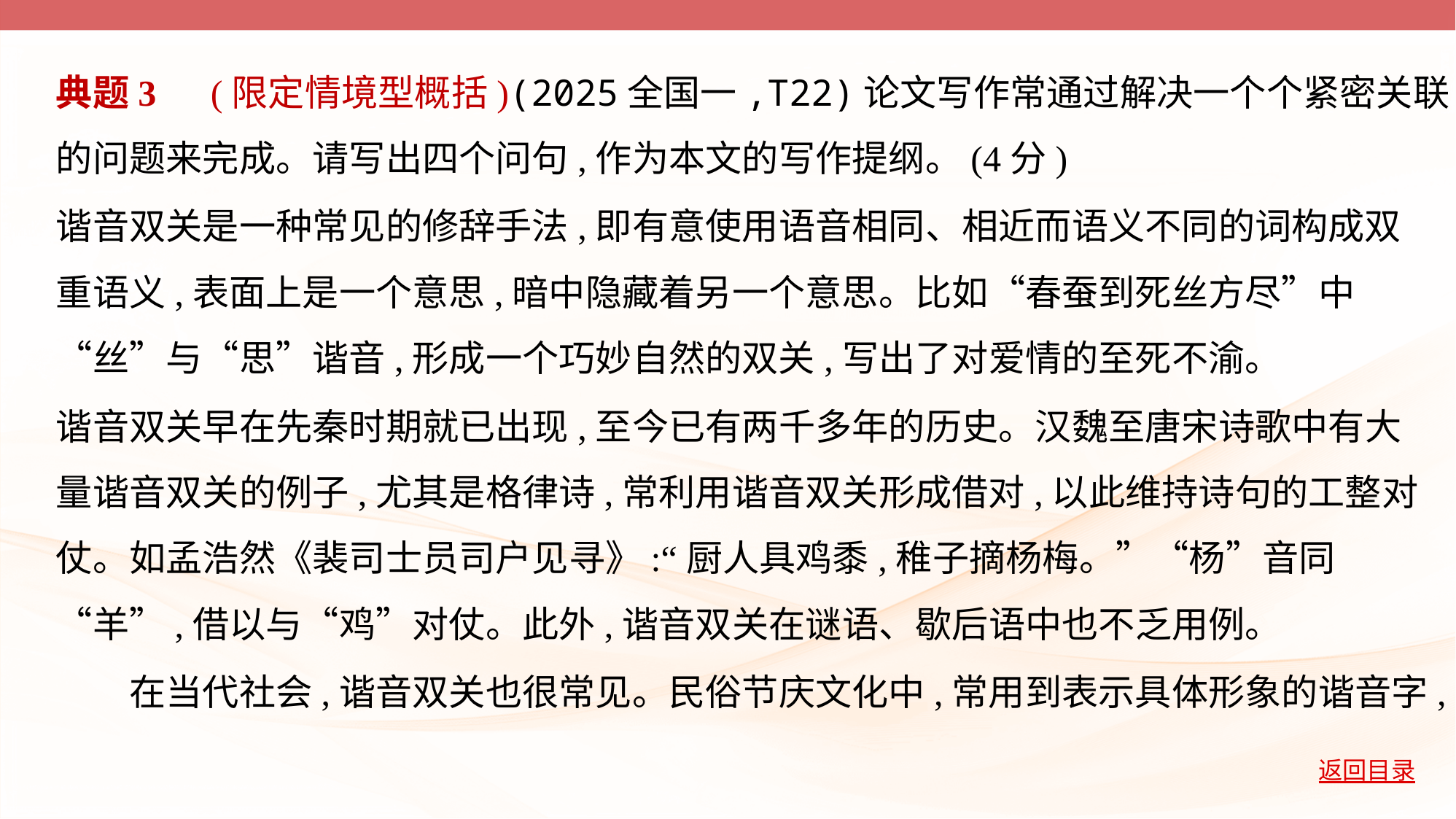

典题3　(限定情境型概括)(2025全国一,T22)论文写作常通过解决一个个紧密关联
的问题来完成。请写出四个问句,作为本文的写作提纲。(4分)
谐音双关是一种常见的修辞手法,即有意使用语音相同、相近而语义不同的词构成双
重语义,表面上是一个意思,暗中隐藏着另一个意思。比如“春蚕到死丝方尽”中
“丝”与“思”谐音,形成一个巧妙自然的双关,写出了对爱情的至死不渝。
谐音双关早在先秦时期就已出现,至今已有两千多年的历史。汉魏至唐宋诗歌中有大
量谐音双关的例子,尤其是格律诗,常利用谐音双关形成借对,以此维持诗句的工整对
仗。如孟浩然《裴司士员司户见寻》:“厨人具鸡黍,稚子摘杨梅。”“杨”音同
“羊”,借以与“鸡”对仗。此外,谐音双关在谜语、歇后语中也不乏用例。
　　在当代社会,谐音双关也很常见。民俗节庆文化中,常用到表示具体形象的谐音字,